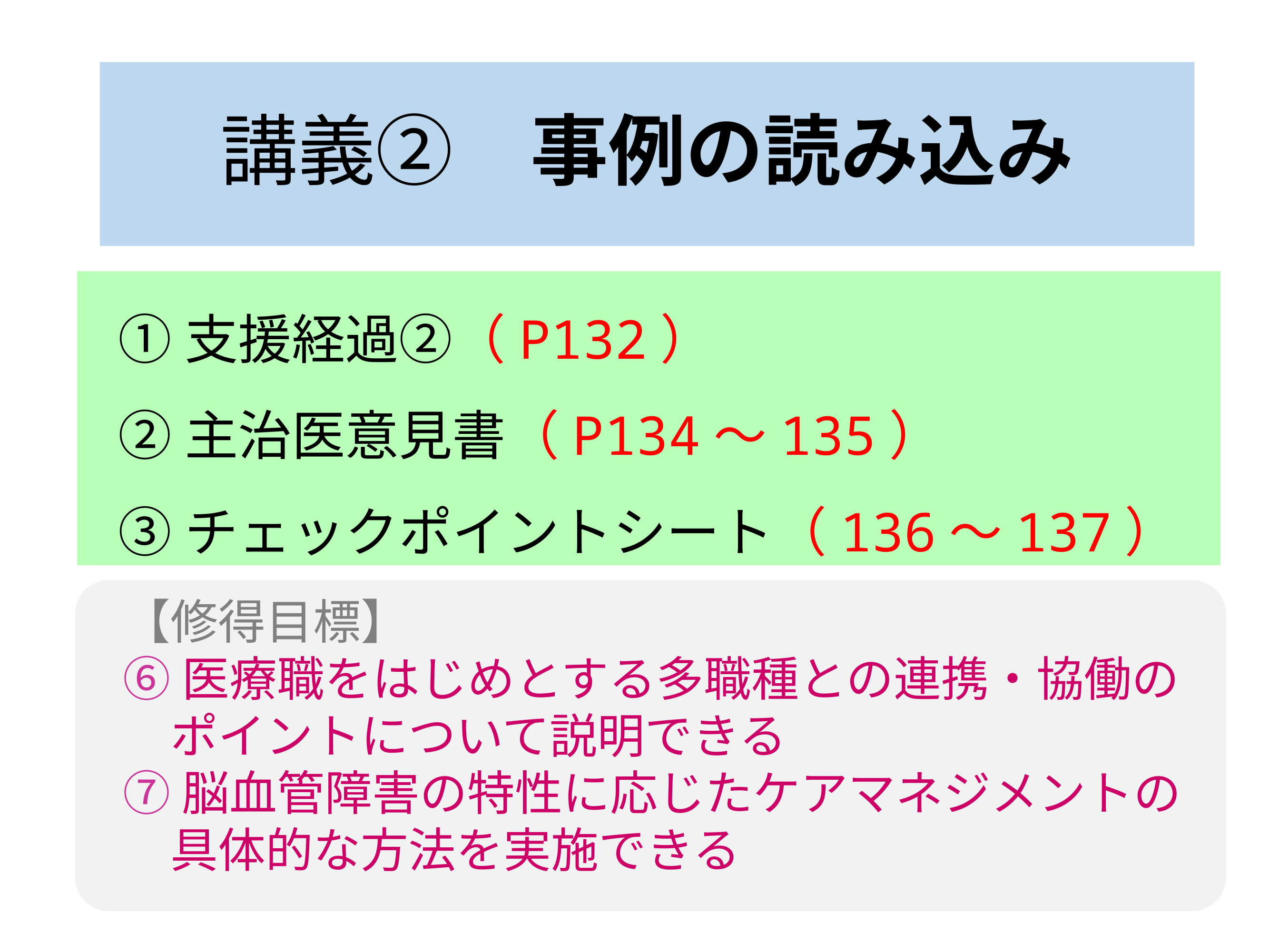

# 講義②　事例の読み込み
①支援経過②（P132）
②主治医意見書（P134～135）
③チェックポイントシート（136～137）
【修得目標】
⑥医療職をはじめとする多職種との連携・協働の
　ポイントについて説明できる
⑦脳血管障害の特性に応じたケアマネジメントの
　具体的な方法を実施できる
17